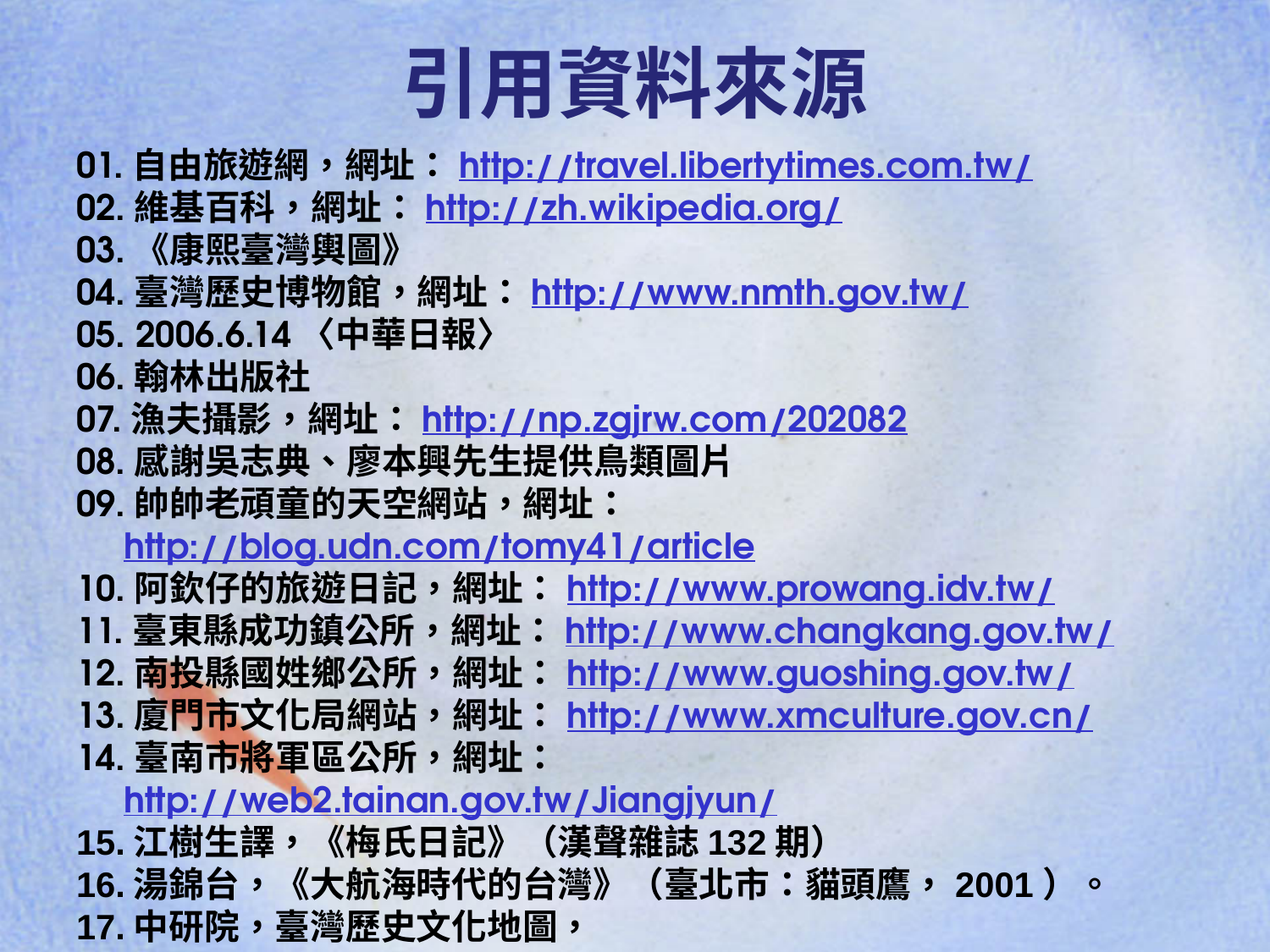

引用資料來源
01.自由旅遊網，網址：http://travel.libertytimes.com.tw/
02.維基百科，網址：http://zh.wikipedia.org/
03.《康熙臺灣輿圖》
04.臺灣歷史博物館，網址：http://www.nmth.gov.tw/
05. 2006.6.14〈中華日報〉
06.翰林出版社
07.漁夫攝影，網址：http://np.zgjrw.com/202082
08.感謝吳志典、廖本興先生提供鳥類圖片
09.帥帥老頑童的天空網站，網址： http://blog.udn.com/tomy41/article
10.阿欽仔的旅遊日記，網址：http://www.prowang.idv.tw/
11.臺東縣成功鎮公所，網址：http://www.changkang.gov.tw/
12.南投縣國姓鄉公所，網址：http://www.guoshing.gov.tw/
13.廈門市文化局網站，網址：http://www.xmculture.gov.cn/
14.臺南市將軍區公所，網址：http://web2.tainan.gov.tw/Jiangjyun/
15.江樹生譯，《梅氏日記》（漢聲雜誌132期）
16.湯錦台，《大航海時代的台灣》（臺北市：貓頭鷹，2001）。
17.中研院，臺灣歷史文化地圖，http://thcts.sinica.edu.tw/themes/rb01.php